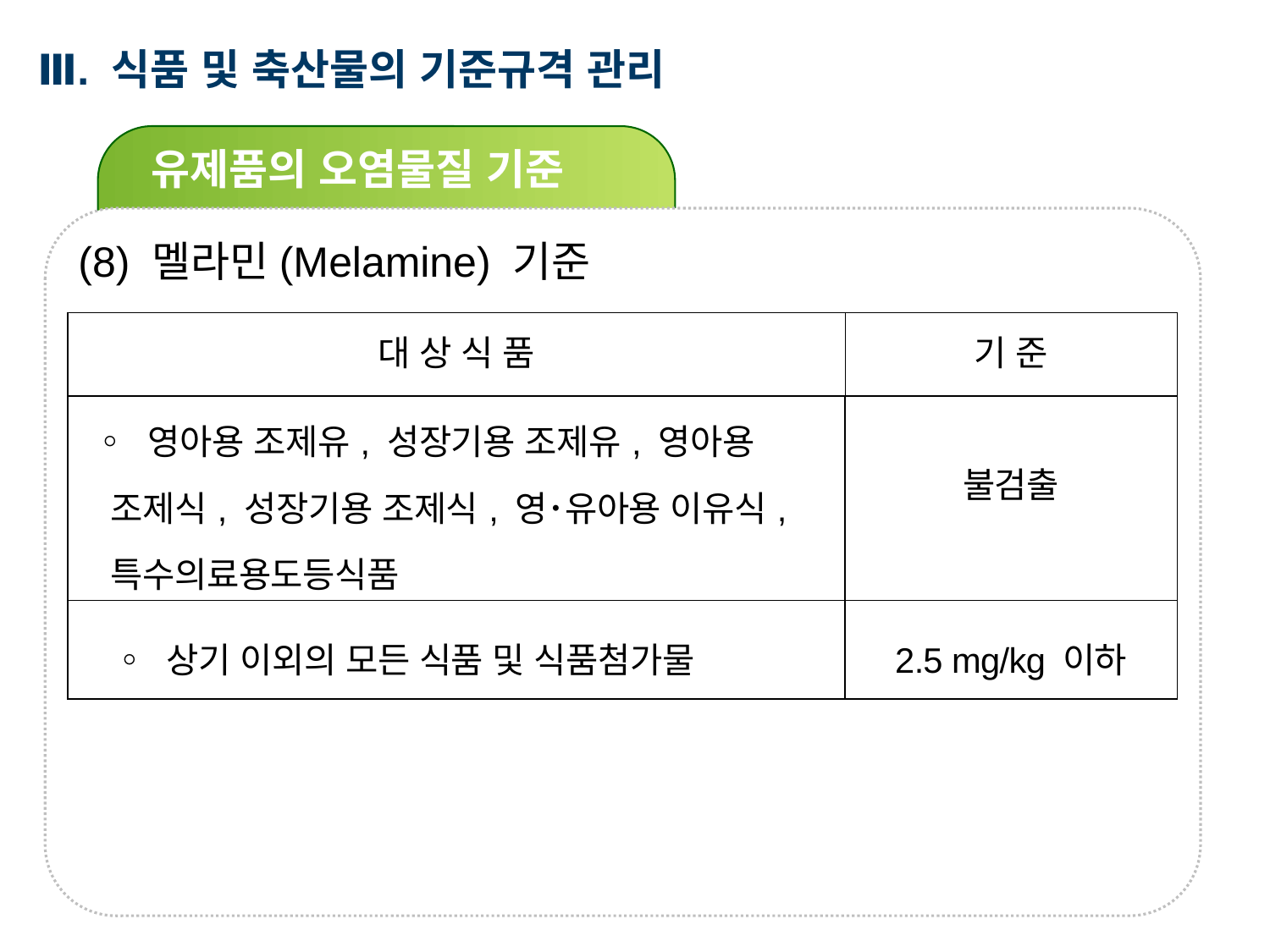

Ⅲ. 식품 및 축산물의 기준규격 관리

유제품의 오염물질 기준
(8) 멜라민(Melamine) 기준

| 대 상 식 품 | 기 준 |
| --- | --- |
| ◦ 영아용 조제유, 성장기용 조제유, 영아용 조제식, 성장기용 조제식, 영･유아용 이유식, 특수의료용도등식품 | 불검출 |
| ◦ 상기 이외의 모든 식품 및 식품첨가물 | 2.5 mg/kg 이하 |